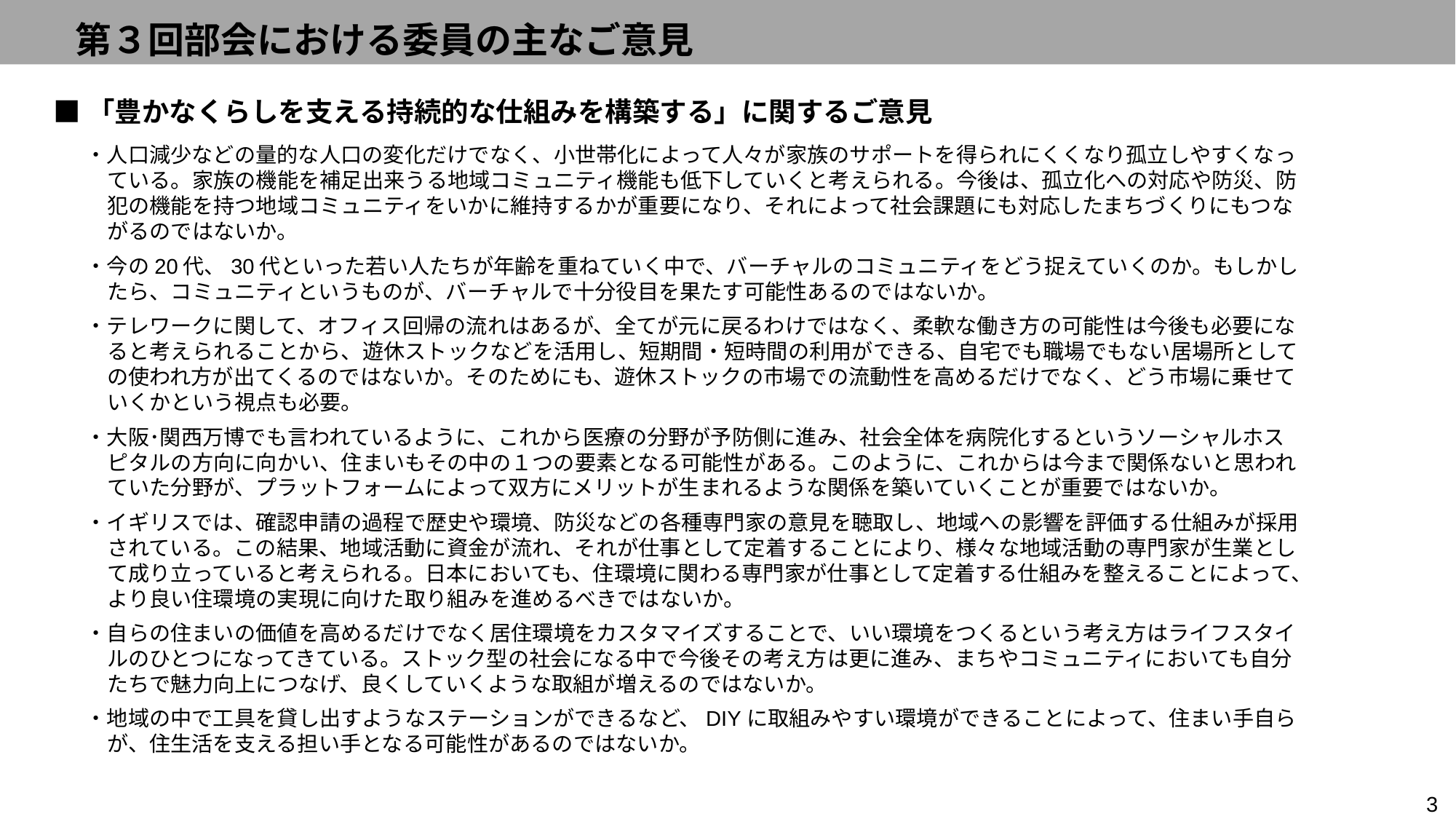

第３回部会における委員の主なご意見
■「豊かなくらしを支える持続的な仕組みを構築する」に関するご意見

・人口減少などの量的な人口の変化だけでなく、小世帯化によって人々が家族のサポートを得られにくくなり孤立しやすくなっている。家族の機能を補足出来うる地域コミュニティ機能も低下していくと考えられる。今後は、孤立化への対応や防災、防犯の機能を持つ地域コミュニティをいかに維持するかが重要になり、それによって社会課題にも対応したまちづくりにもつながるのではないか。

・今の20代、30代といった若い人たちが年齢を重ねていく中で、バーチャルのコミュニティをどう捉えていくのか。もしかしたら、コミュニティというものが、バーチャルで十分役目を果たす可能性あるのではないか。

・テレワークに関して、オフィス回帰の流れはあるが、全てが元に戻るわけではなく、柔軟な働き方の可能性は今後も必要になると考えられることから、遊休ストックなどを活用し、短期間・短時間の利用ができる、自宅でも職場でもない居場所としての使われ方が出てくるのではないか。そのためにも、遊休ストックの市場での流動性を高めるだけでなく、どう市場に乗せていくかという視点も必要。

・大阪･関西万博でも言われているように、これから医療の分野が予防側に進み、社会全体を病院化するというソーシャルホスピタルの方向に向かい、住まいもその中の１つの要素となる可能性がある。このように、これからは今まで関係ないと思われていた分野が、プラットフォームによって双方にメリットが生まれるような関係を築いていくことが重要ではないか。

・イギリスでは、確認申請の過程で歴史や環境、防災などの各種専門家の意見を聴取し、地域への影響を評価する仕組みが採用されている。この結果、地域活動に資金が流れ、それが仕事として定着することにより、様々な地域活動の専門家が生業として成り立っていると考えられる。日本においても、住環境に関わる専門家が仕事として定着する仕組みを整えることによって、より良い住環境の実現に向けた取り組みを進めるべきではないか。

・自らの住まいの価値を高めるだけでなく居住環境をカスタマイズすることで、いい環境をつくるという考え方はライフスタイルのひとつになってきている。ストック型の社会になる中で今後その考え方は更に進み、まちやコミュニティにおいても自分たちで魅力向上につなげ、良くしていくような取組が増えるのではないか。

・地域の中で工具を貸し出すようなステーションができるなど、DIYに取組みやすい環境ができることによって、住まい手自らが、住生活を支える担い手となる可能性があるのではないか。

3